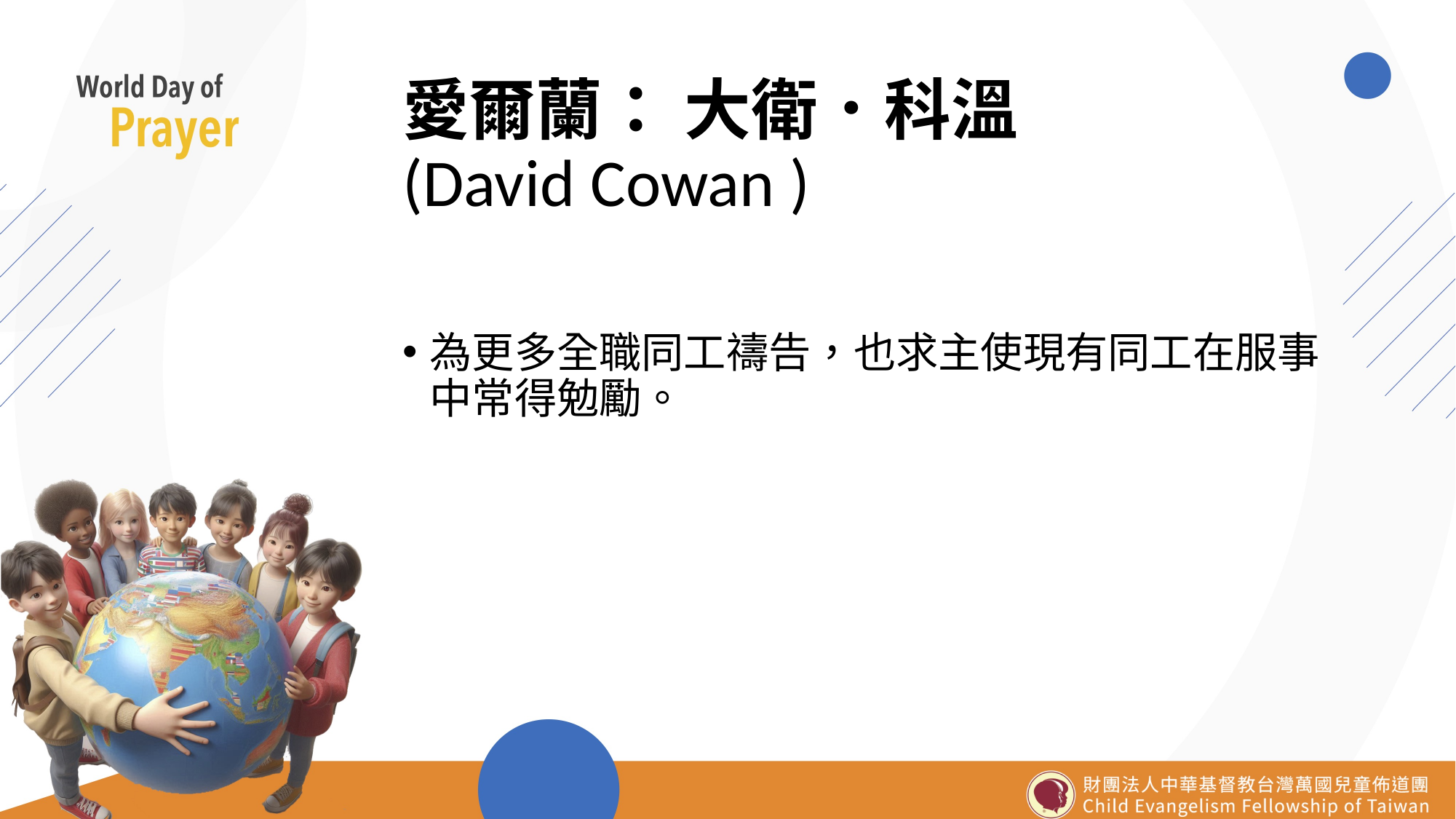

# 愛爾蘭： 大衛．科溫 (David Cowan )
為更多全職同工禱告，也求主使現有同工在服事中常得勉勵。